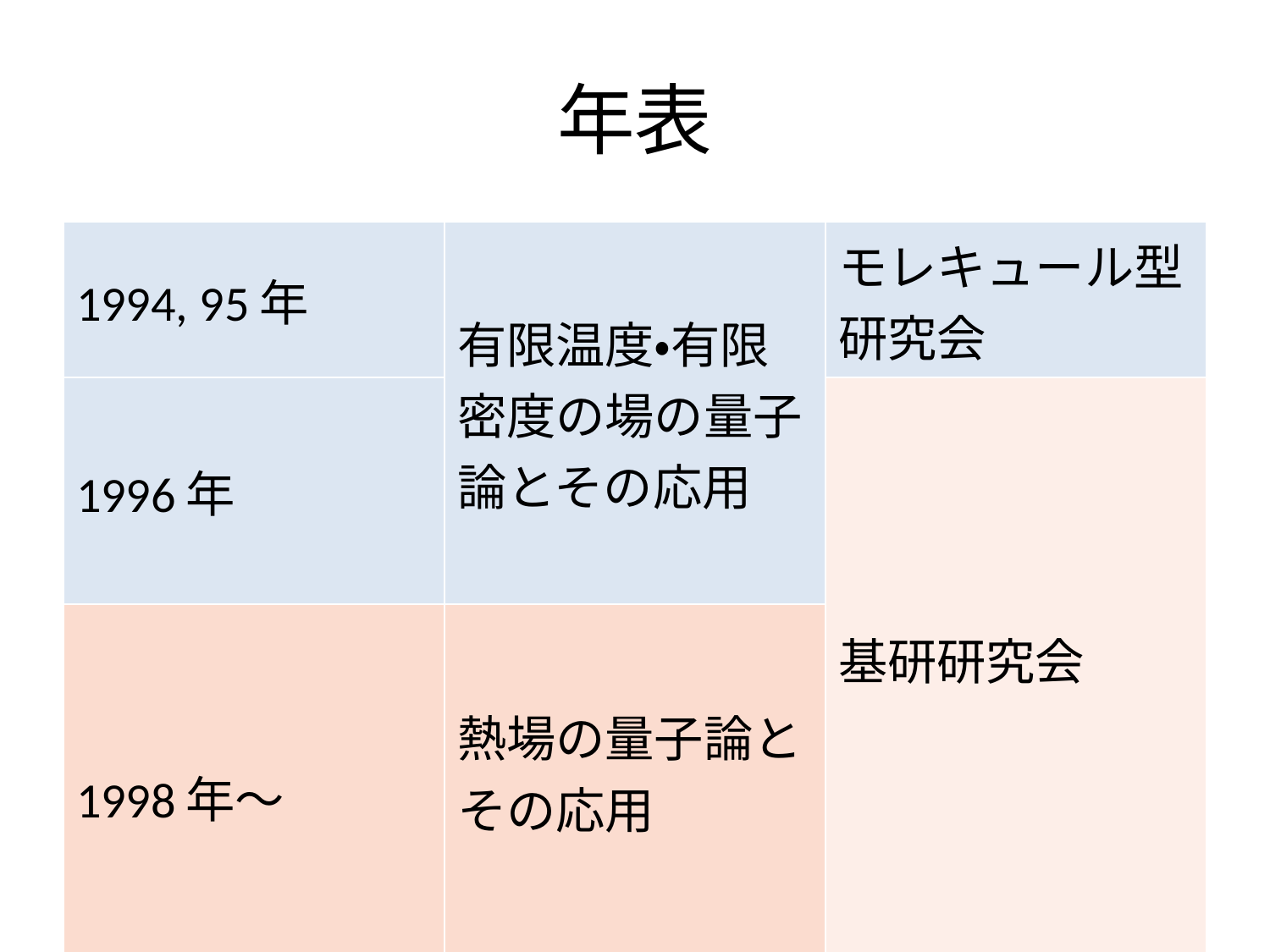

# 年表
| 1994, 95年 | 有限温度・有限密度の場の量子論とその応用 | モレキュール型研究会 |
| --- | --- | --- |
| 1996年 |  | 基研研究会 |
| 1998年〜 | 熱場の量子論とその応用 |  |